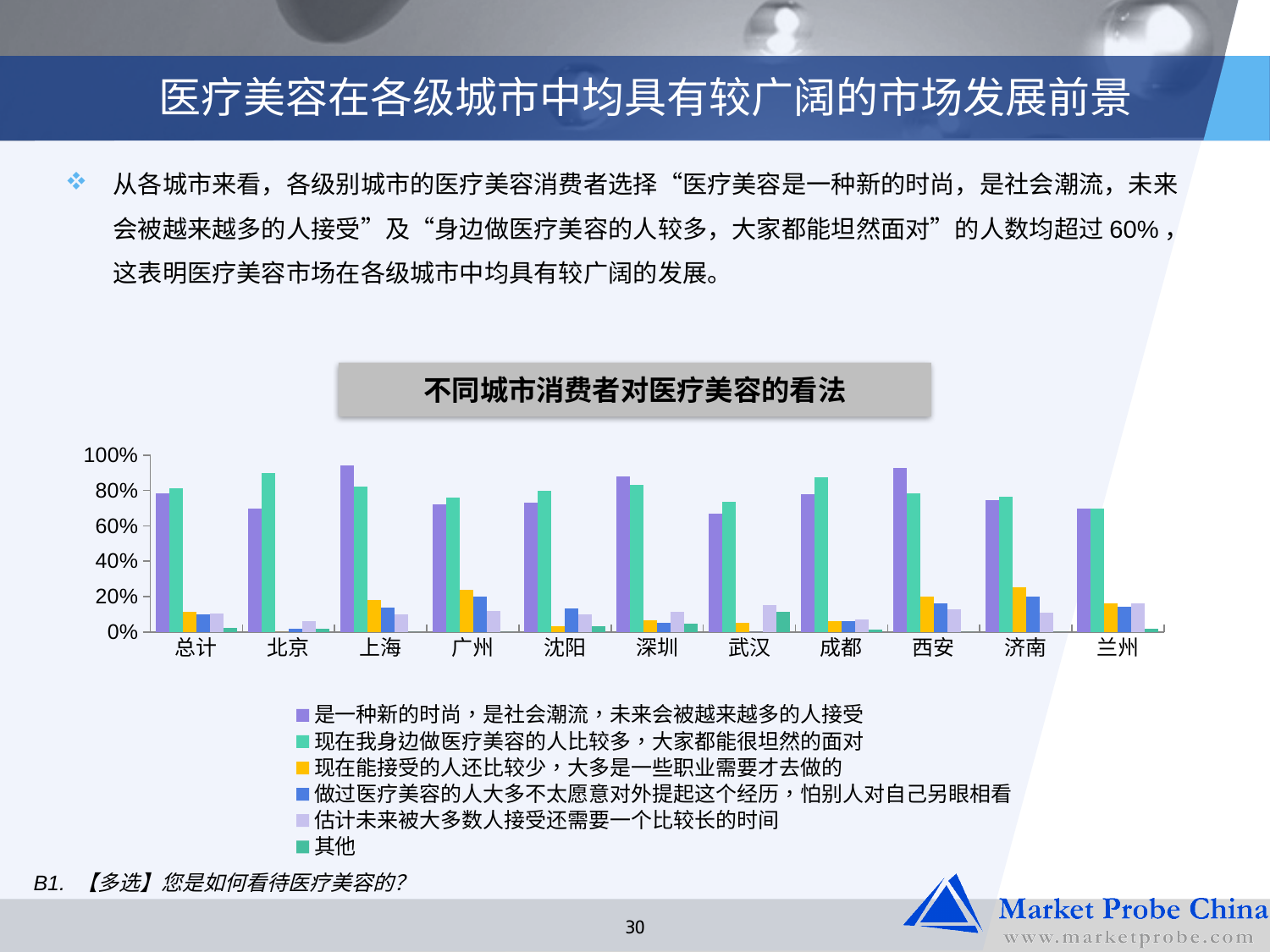

# 医疗美容在各级城市中均具有较广阔的市场发展前景
从各城市来看，各级别城市的医疗美容消费者选择“医疗美容是一种新的时尚，是社会潮流，未来会被越来越多的人接受”及“身边做医疗美容的人较多，大家都能坦然面对”的人数均超过60%，这表明医疗美容市场在各级城市中均具有较广阔的发展。
不同城市消费者对医疗美容的看法

### Chart

| Category | 是一种新的时尚，是社会潮流，未来会被越来越多的人接受 | 现在我身边做医疗美容的人比较多，大家都能很坦然的面对 | 现在能接受的人还比较少，大多是一些职业需要才去做的 | 做过医疗美容的人大多不太愿意对外提起这个经历，怕别人对自己另眼相看 | 估计未来被大多数人接受还需要一个比较长的时间 | 其他 |
|---|---|---|---|---|---|---|
| 总计 | 0.786 | 0.813 | 0.113 | 0.10199999999999998 | 0.10400000000000002 | 0.023 |
| 北京 | 0.7000000000000002 | 0.9 | 0.0 | 0.020000000000000007 | 0.06000000000000002 | 0.020000000000000007 |
| 上海 | 0.9400000000000002 | 0.8200000000000002 | 0.18000000000000005 | 0.14 | 0.1 | 0.0 |
| 广州 | 0.7200000000000002 | 0.7600000000000002 | 0.24000000000000005 | 0.2 | 0.12000000000000002 | 0.0 |
| 沈阳 | 0.7330000000000002 | 0.8 | 0.033 | 0.133 | 0.1 | 0.033 |
| 深圳 | 0.88 | 0.8330000000000002 | 0.067 | 0.05300000000000001 | 0.113 | 0.047000000000000014 |
| 武汉 | 0.6710000000000003 | 0.7340000000000002 | 0.051000000000000004 | 0.0 | 0.15200000000000005 | 0.114 |
| 成都 | 0.78 | 0.8730000000000002 | 0.06000000000000002 | 0.06000000000000002 | 0.07300000000000001 | 0.012999999999999998 |
| 西安 | 0.927 | 0.782 | 0.2 | 0.164 | 0.127 | 0.0 |
| 济南 | 0.7450000000000002 | 0.7640000000000002 | 0.255 | 0.2 | 0.10900000000000003 | 0.0 |
| 兰州 | 0.696 | 0.696 | 0.161 | 0.14300000000000004 | 0.161 | 0.018 |
B1. 【多选】您是如何看待医疗美容的？
30